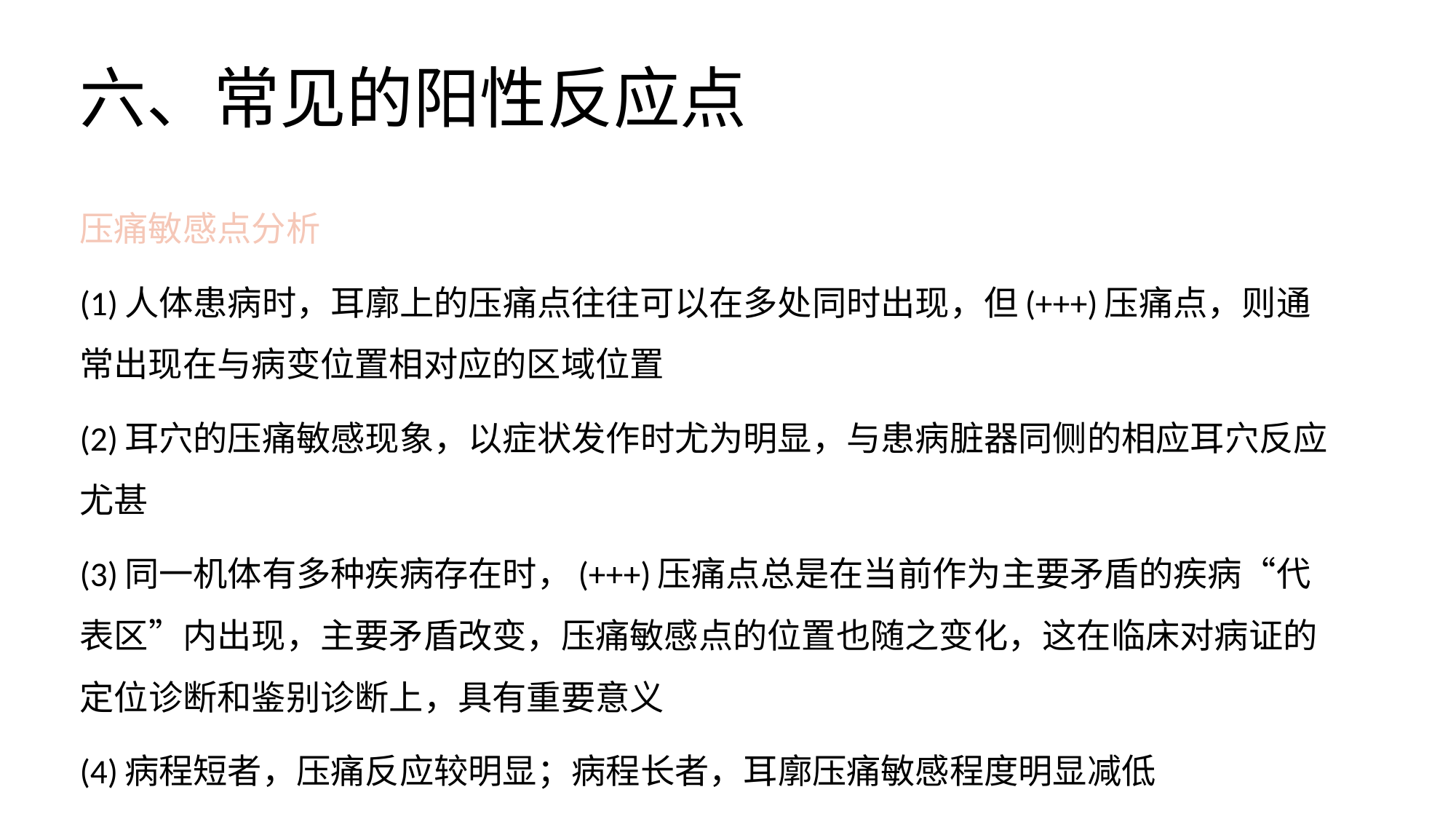

# 六、常见的阳性反应点
压痛敏感点分析
(1)人体患病时，耳廓上的压痛点往往可以在多处同时出现，但(+++)压痛点，则通常出现在与病变位置相对应的区域位置
(2)耳穴的压痛敏感现象，以症状发作时尤为明显，与患病脏器同侧的相应耳穴反应尤甚
(3)同一机体有多种疾病存在时，(+++)压痛点总是在当前作为主要矛盾的疾病“代表区”内出现，主要矛盾改变，压痛敏感点的位置也随之变化，这在临床对病证的定位诊断和鉴别诊断上，具有重要意义
(4)病程短者，压痛反应较明显；病程长者，耳廓压痛敏感程度明显减低